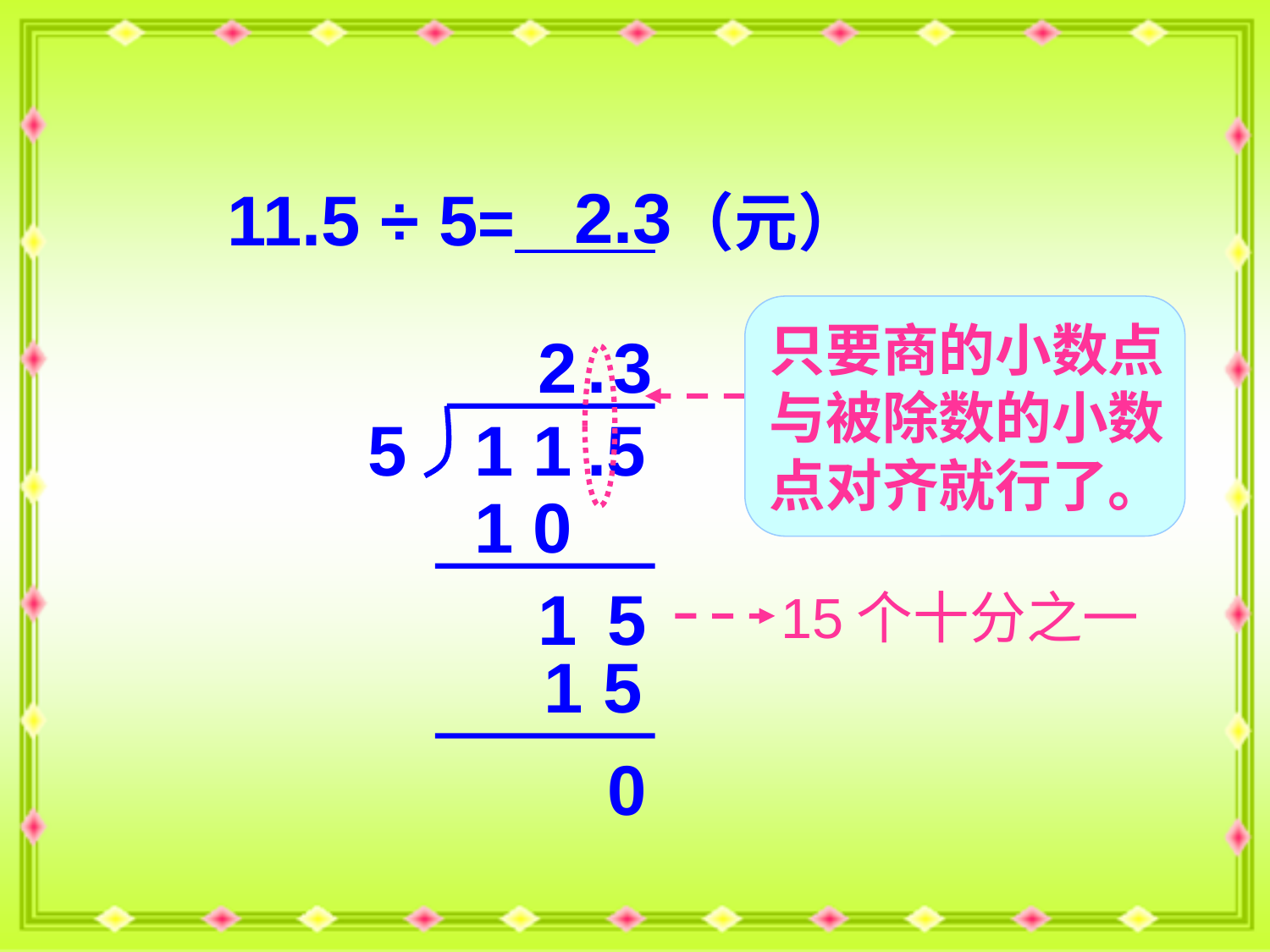

2.3
11.5 ÷ 5=        （元）
只要商的小数点
与被除数的小数
点对齐就行了。
2
.
3

5
1 1
      .5

1 0

1
5
15个十分之一

1 5

0